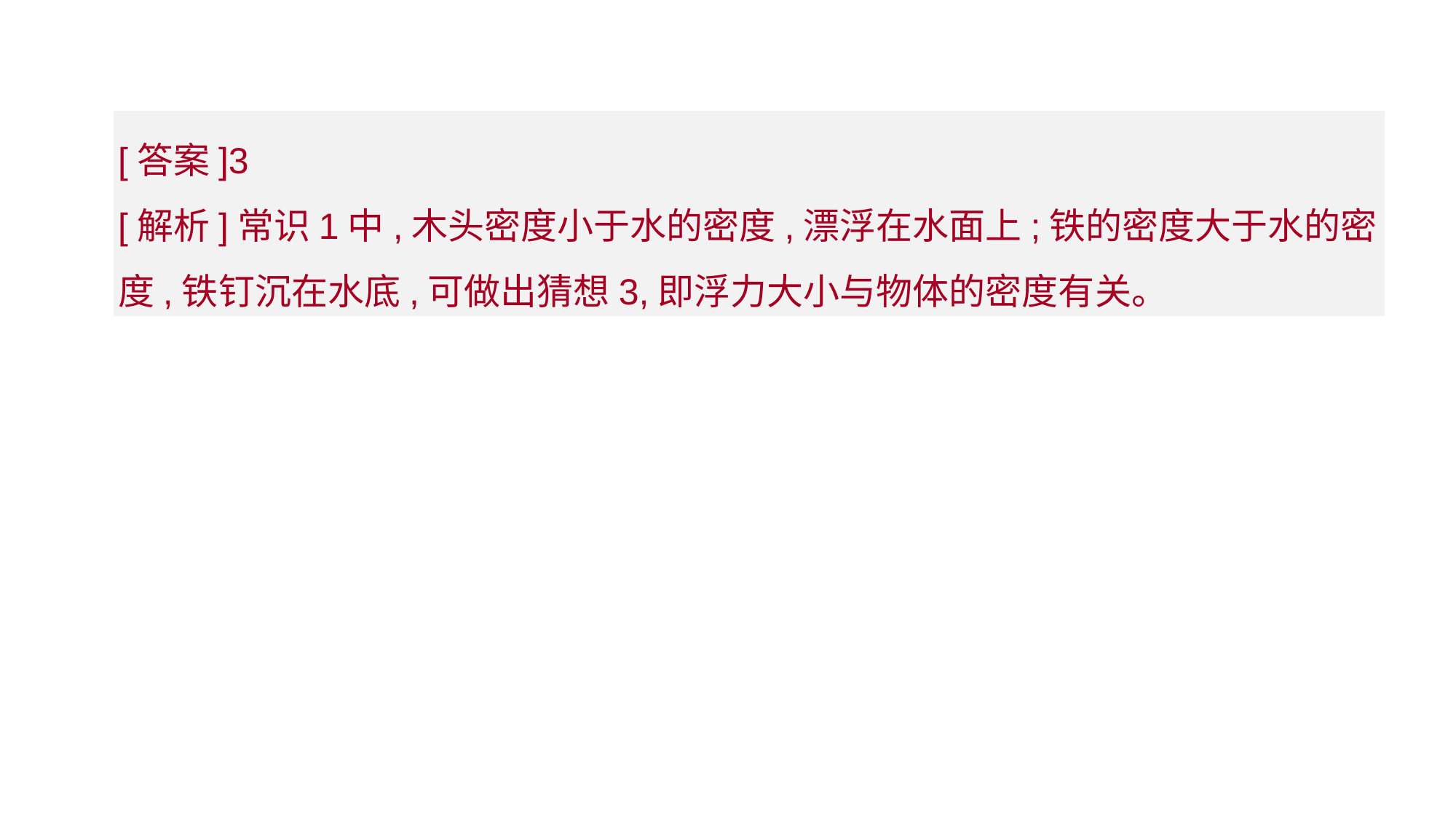

[答案]3
[解析]常识1中,木头密度小于水的密度,漂浮在水面上;铁的密度大于水的密度,铁钉沉在水底,可做出猜想3,即浮力大小与物体的密度有关。